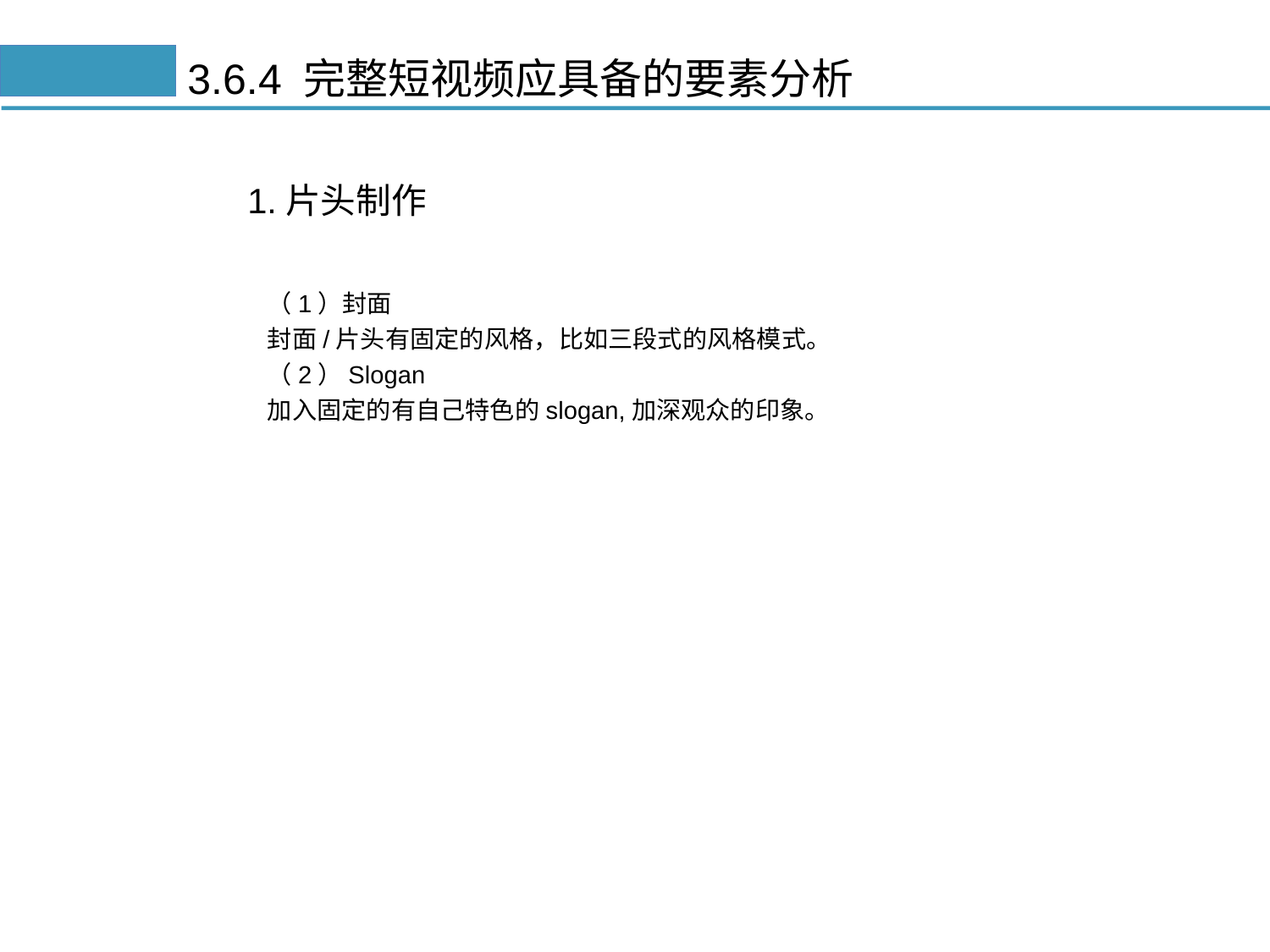

# 3.6.4 完整短视频应具备的要素分析
1.片头制作
（1）封面
封面/片头有固定的风格，比如三段式的风格模式。
（2）Slogan
加入固定的有自己特色的slogan,加深观众的印象。